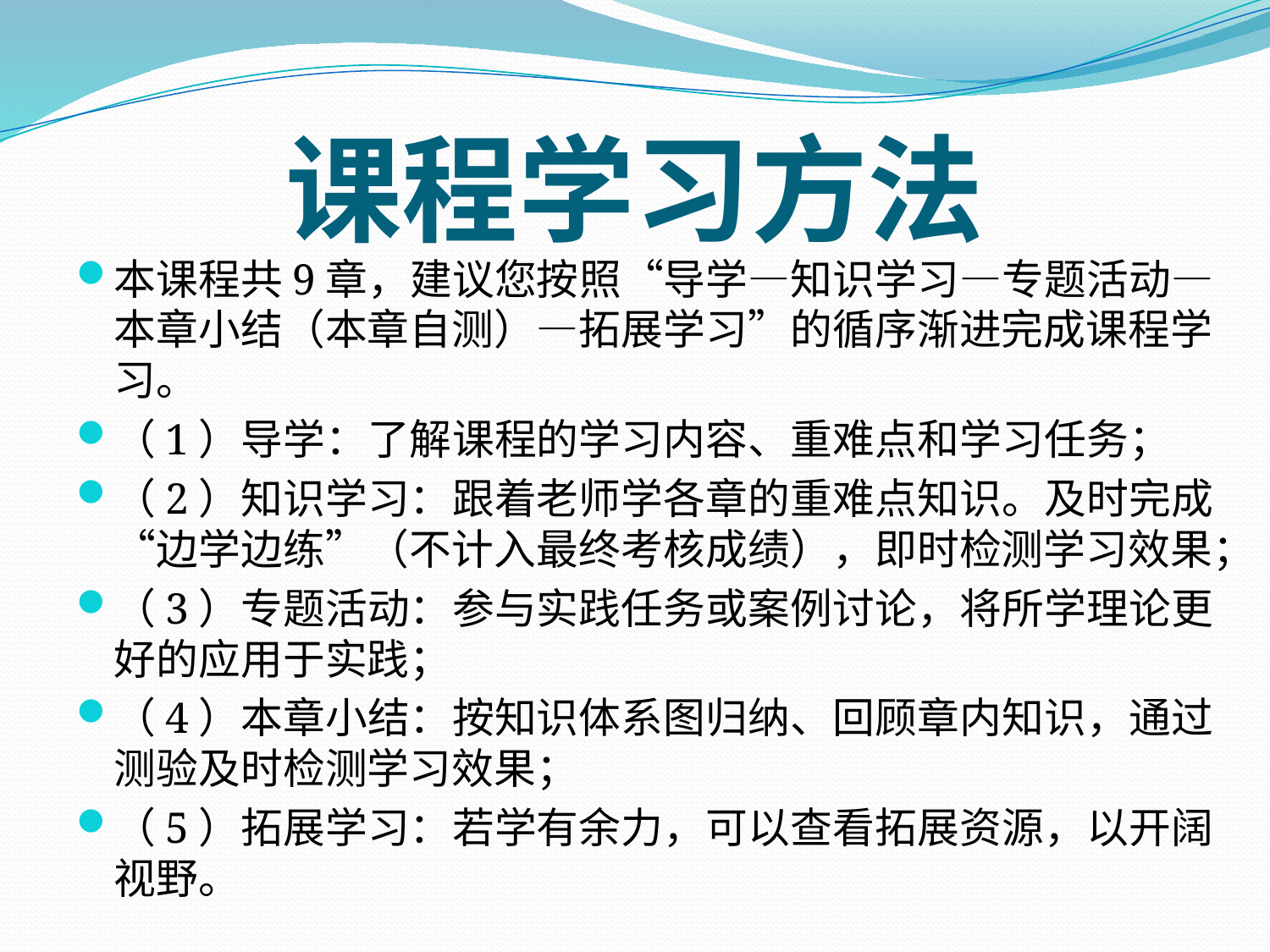

# 课程学习方法
本课程共9章，建议您按照“导学—知识学习—专题活动—本章小结（本章自测）—拓展学习”的循序渐进完成课程学习。
（1）导学：了解课程的学习内容、重难点和学习任务；
（2）知识学习：跟着老师学各章的重难点知识。及时完成“边学边练”（不计入最终考核成绩），即时检测学习效果；
（3）专题活动：参与实践任务或案例讨论，将所学理论更好的应用于实践；
（4）本章小结：按知识体系图归纳、回顾章内知识，通过测验及时检测学习效果；
（5）拓展学习：若学有余力，可以查看拓展资源，以开阔视野。